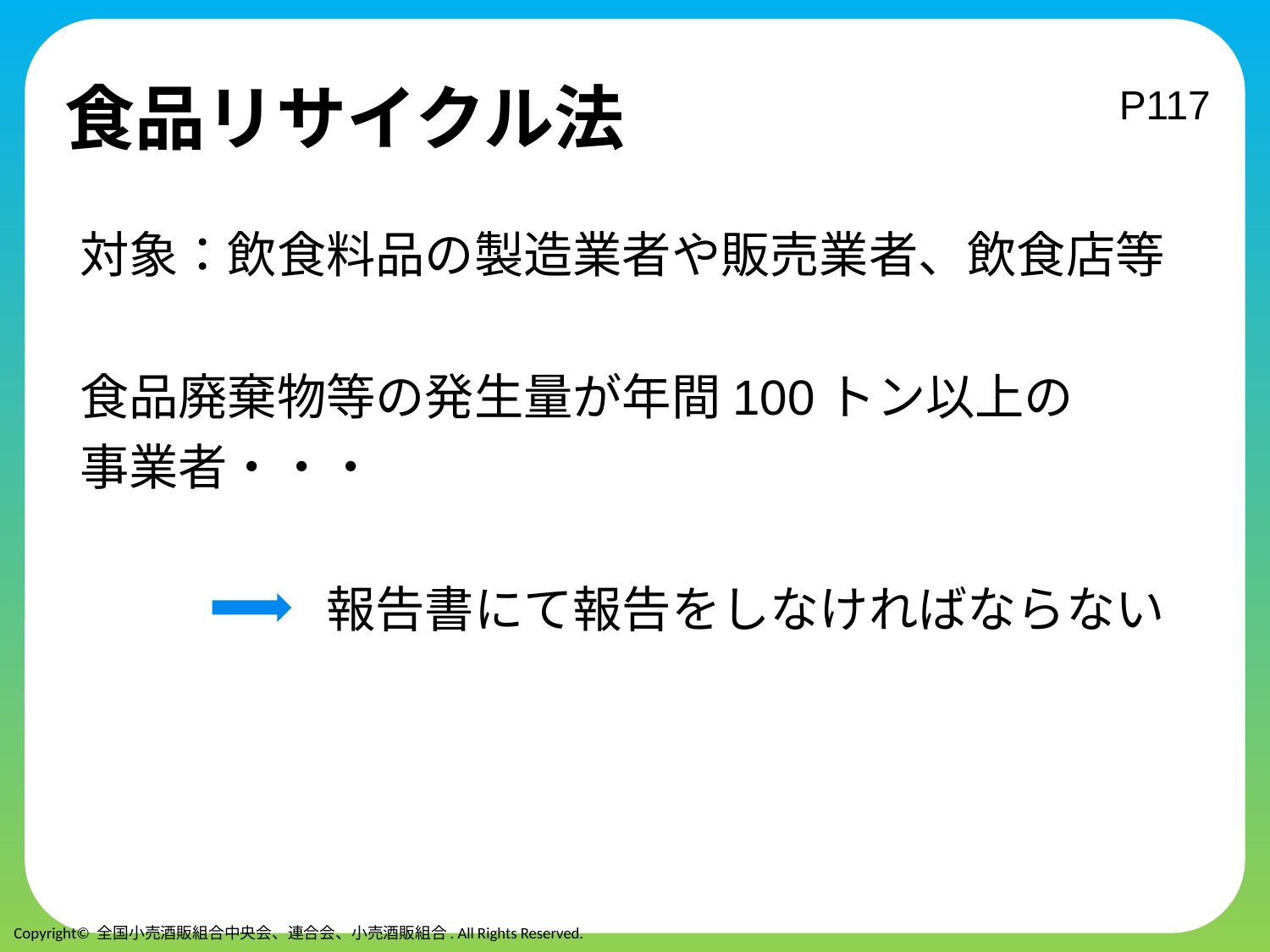

# 食品リサイクル法
P117
対象：飲食料品の製造業者や販売業者、飲食店等

食品廃棄物等の発生量が年間100トン以上の
事業者・・・

　　　　　報告書にて報告をしなければならない

Copyright© 全国小売酒販組合中央会、連合会、小売酒販組合. All Rights Reserved.